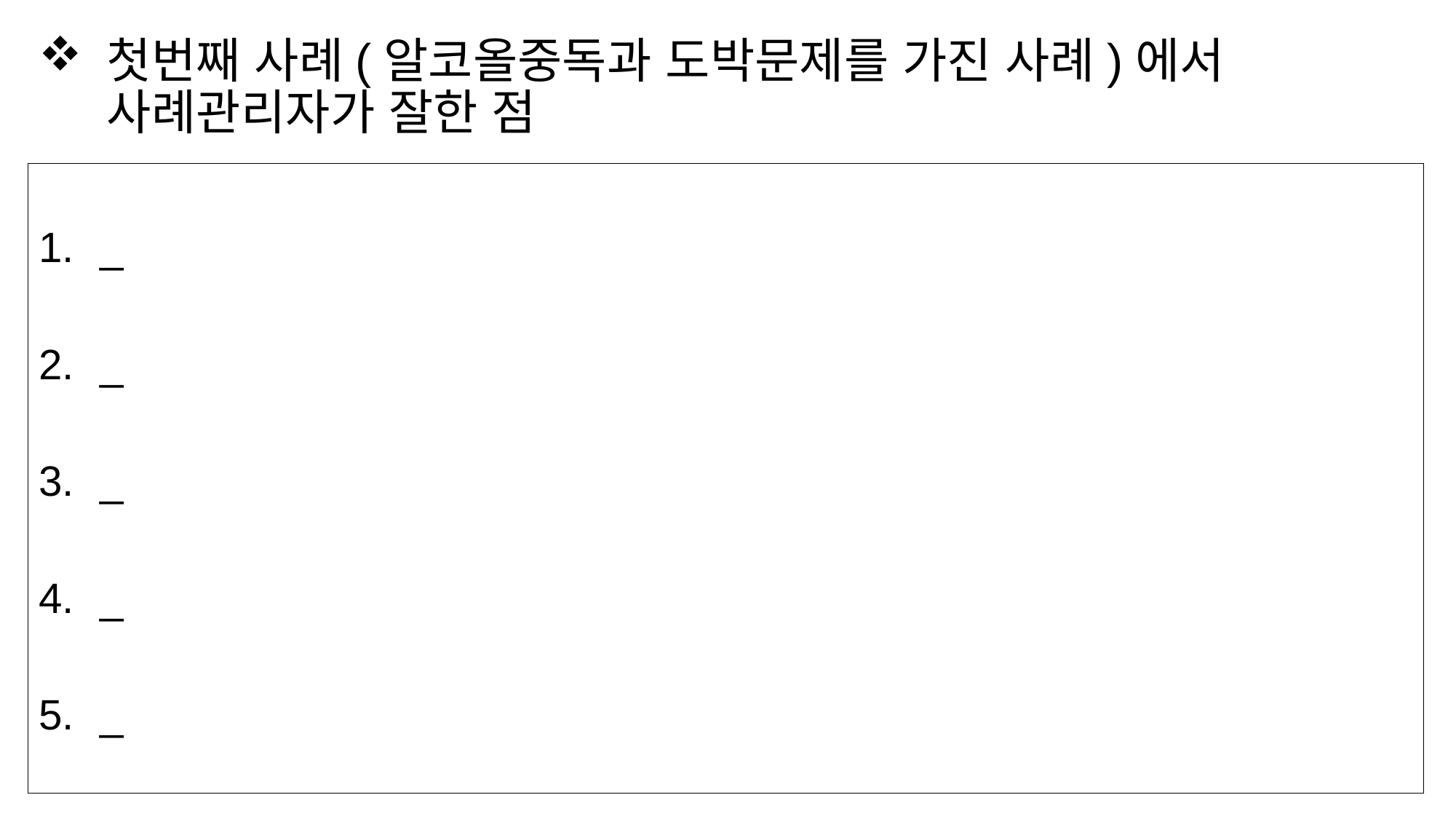

# 첫번째 사례(알코올중독과 도박문제를 가진 사례)에서 사례관리자가 잘한 점
_
_
_
_
_